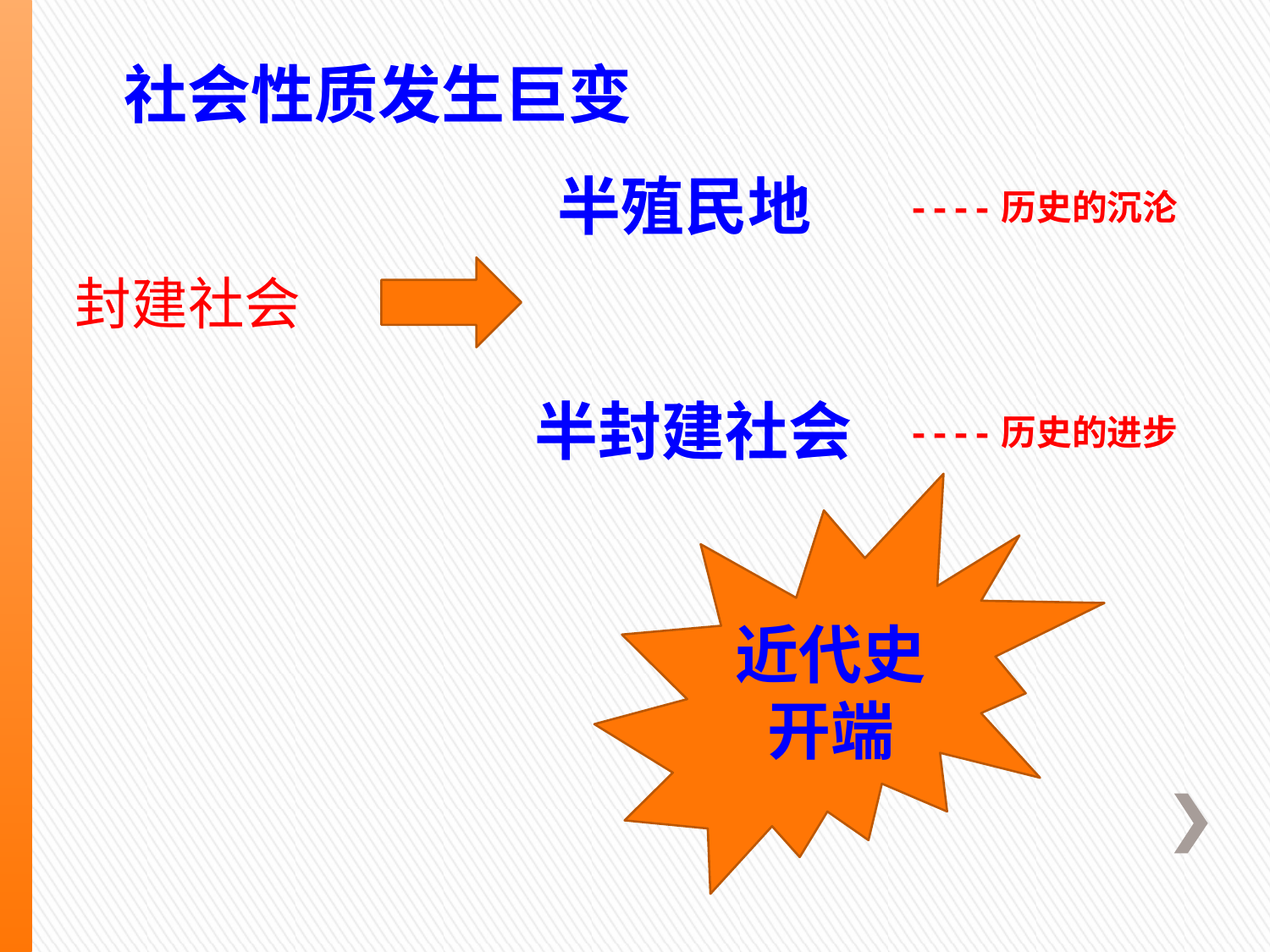

社会性质发生巨变
半殖民地
----历史的沉沦

封建社会
半封建社会
----历史的进步
近代史开端